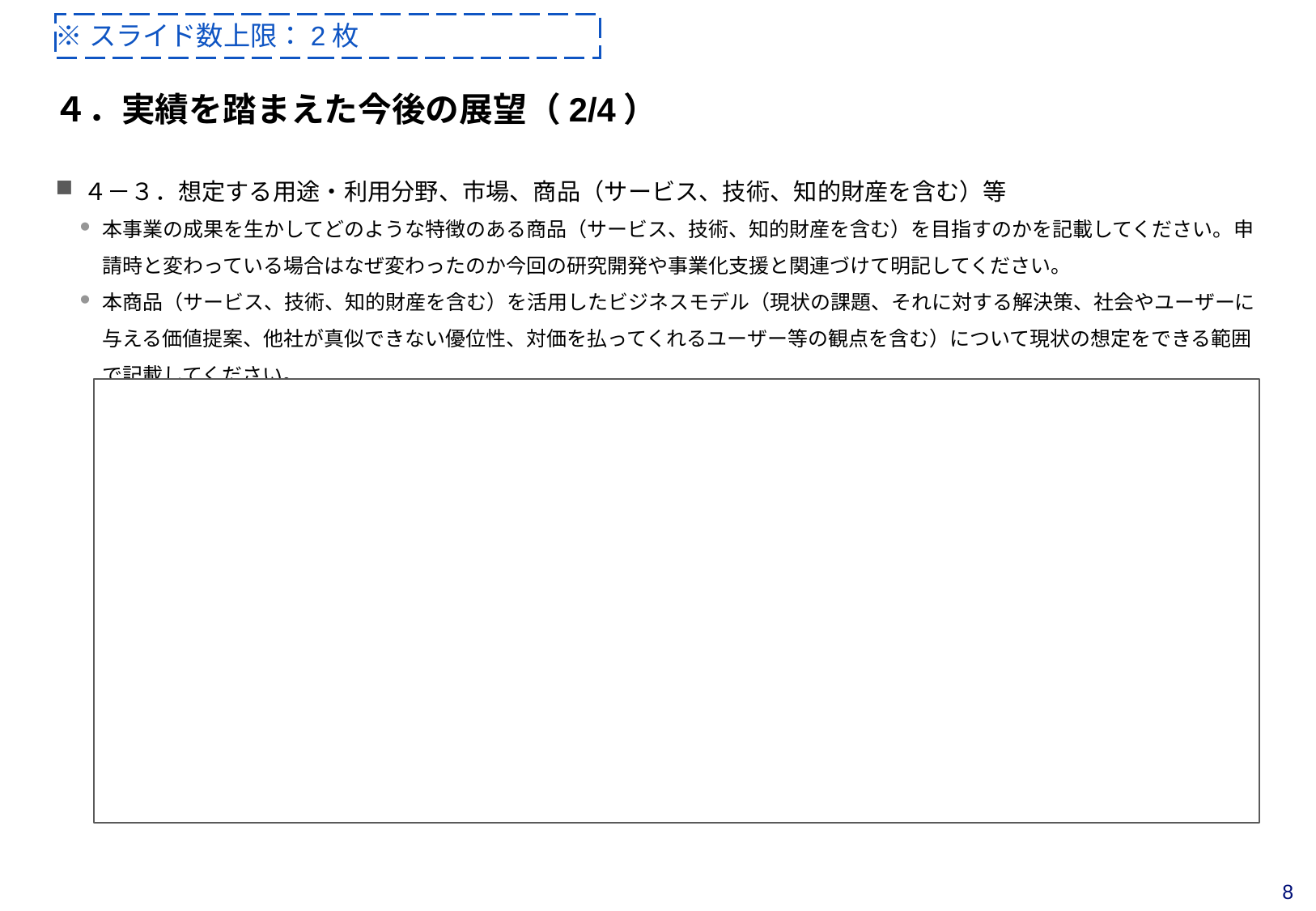

※スライド数上限：2枚
# ４．実績を踏まえた今後の展望（2/4）
４－３．想定する用途・利用分野、市場、商品（サービス、技術、知的財産を含む）等
本事業の成果を生かしてどのような特徴のある商品（サービス、技術、知的財産を含む）を目指すのかを記載してください。申請時と変わっている場合はなぜ変わったのか今回の研究開発や事業化支援と関連づけて明記してください。
本商品（サービス、技術、知的財産を含む）を活用したビジネスモデル（現状の課題、それに対する解決策、社会やユーザーに与える価値提案、他社が真似できない優位性、対価を払ってくれるユーザー等の観点を含む）について現状の想定をできる範囲で記載してください。